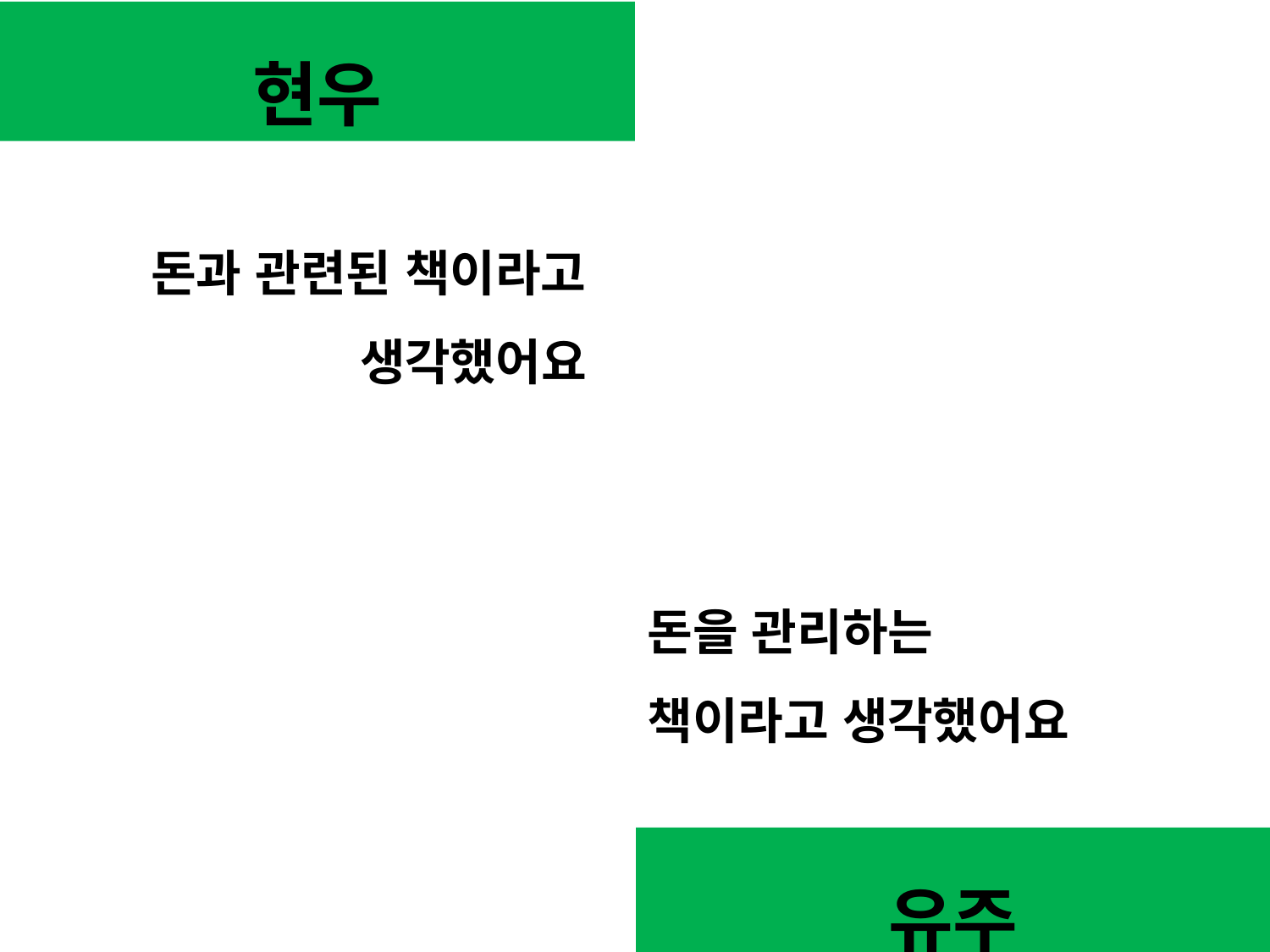

현우
돈과 관련된 책이라고
생각했어요
돈을 관리하는
책이라고 생각했어요
유주